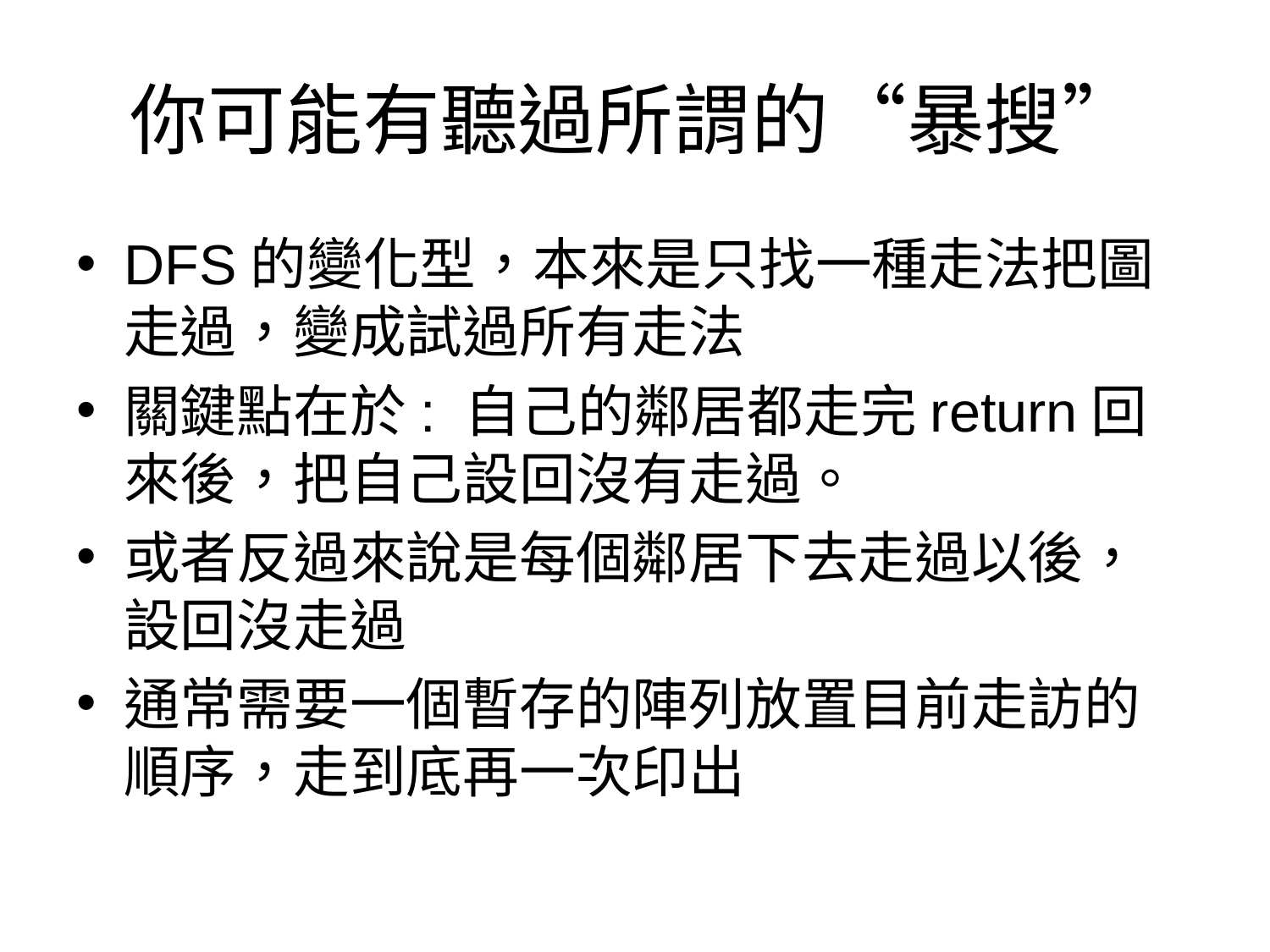

# 你可能有聽過所謂的“暴搜”
DFS的變化型，本來是只找一種走法把圖走過，變成試過所有走法
關鍵點在於: 自己的鄰居都走完return回來後，把自己設回沒有走過。
或者反過來說是每個鄰居下去走過以後，設回沒走過
通常需要一個暫存的陣列放置目前走訪的順序，走到底再一次印出